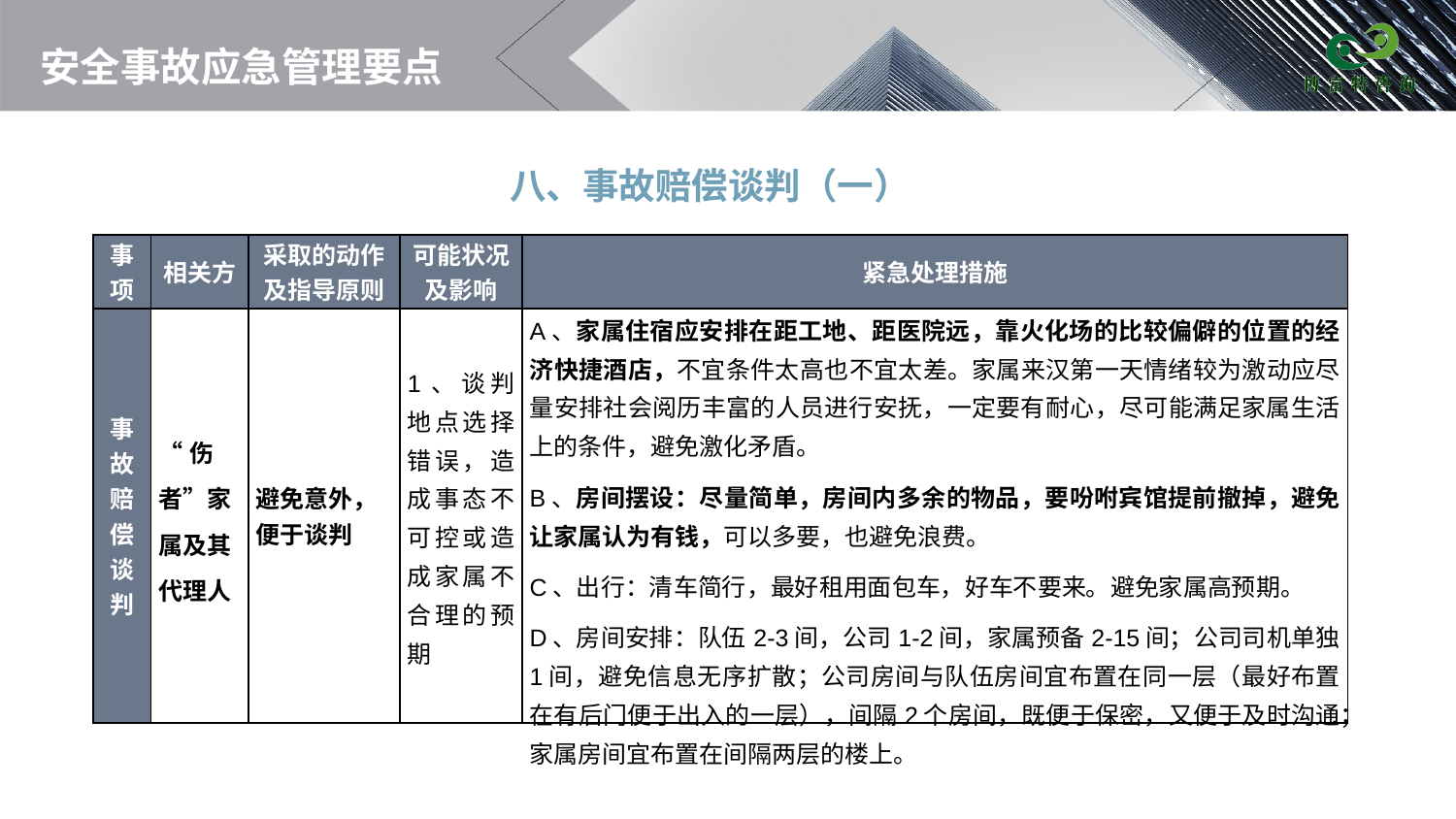

# 安全事故应急管理要点
八、事故赔偿谈判（一）
| 事项 | 相关方 | 采取的动作及指导原则 | 可能状况及影响 | 紧急处理措施 |
| --- | --- | --- | --- | --- |
| 事故赔偿谈判 | “伤者”家属及其代理人 | 避免意外， 便于谈判 | 1、谈判地点选择错误，造成事态不可控或造成家属不合理的预期 | A、家属住宿应安排在距工地、距医院远，靠火化场的比较偏僻的位置的经济快捷酒店，不宜条件太高也不宜太差。家属来汉第一天情绪较为激动应尽量安排社会阅历丰富的人员进行安抚，一定要有耐心，尽可能满足家属生活上的条件，避免激化矛盾。 B、房间摆设：尽量简单，房间内多余的物品，要吩咐宾馆提前撤掉，避免让家属认为有钱，可以多要，也避免浪费。 C、出行：清车简行，最好租用面包车，好车不要来。避免家属高预期。 D、房间安排：队伍2-3间，公司1-2间，家属预备2-15间；公司司机单独1间，避免信息无序扩散；公司房间与队伍房间宜布置在同一层（最好布置在有后门便于出入的一层），间隔2个房间，既便于保密，又便于及时沟通；家属房间宜布置在间隔两层的楼上。 |